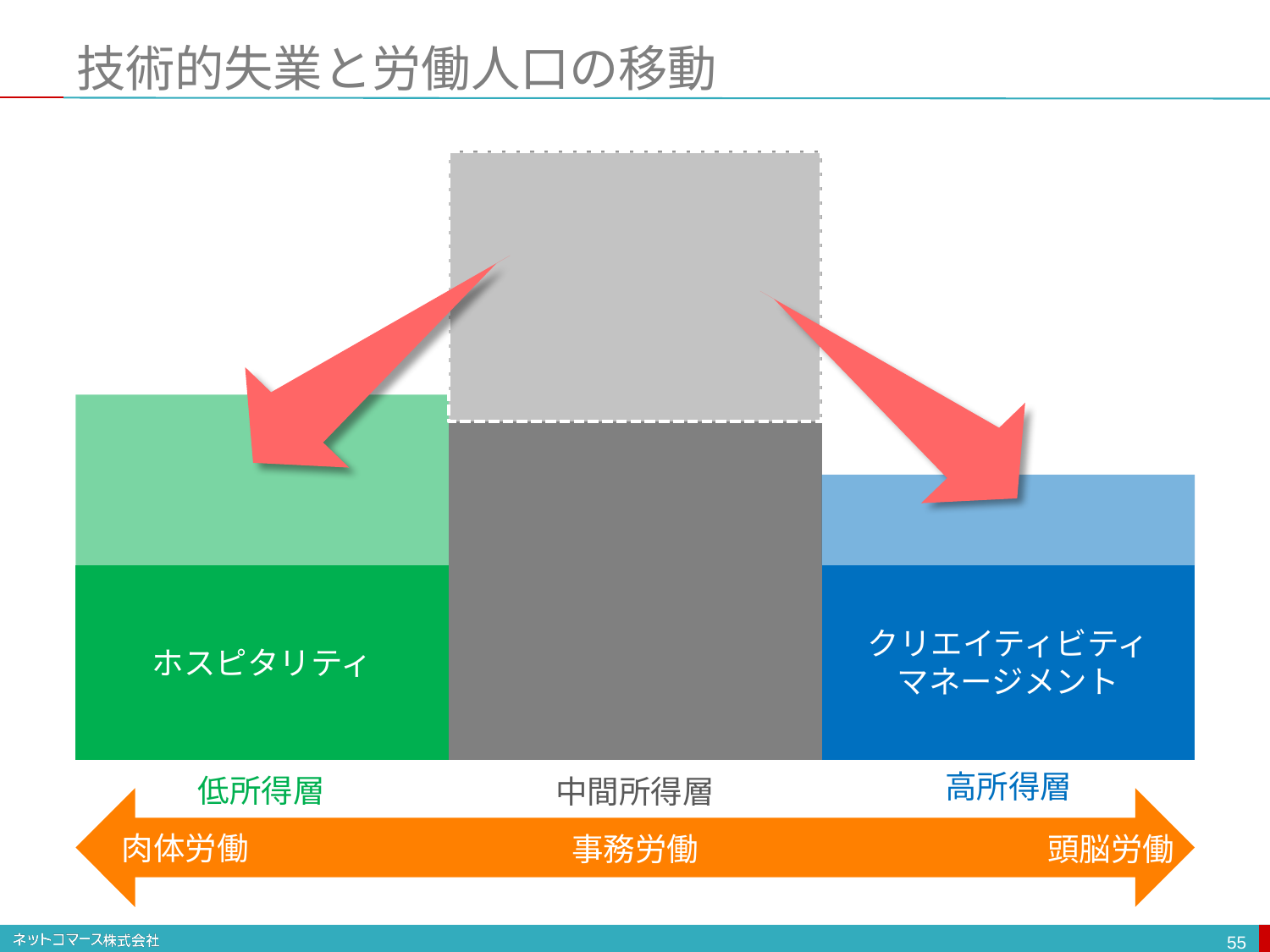

# 技術的失業と労働人口の移動

クリエイティビティ
マネージメント
ホスピタリティ
高所得層
低所得層
中間所得層

肉体労働
事務労働
頭脳労働
55